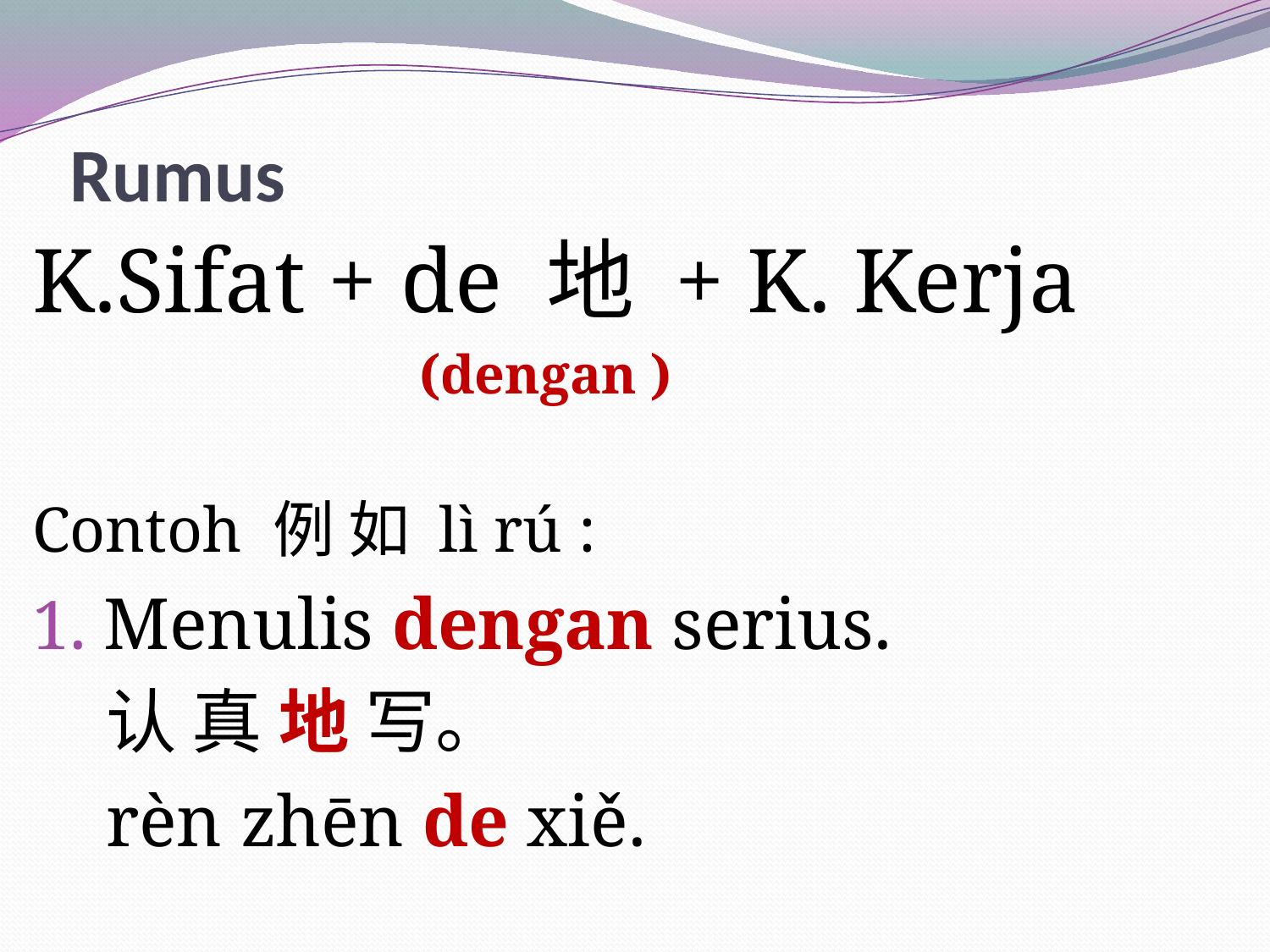

# Rumus
K.Sifat + de 地 + K. Kerja
			        (dengan )

Contoh 例 如 lì rú :
Menulis dengan serius.
认 真 地 写。
rèn zhēn de xiě.